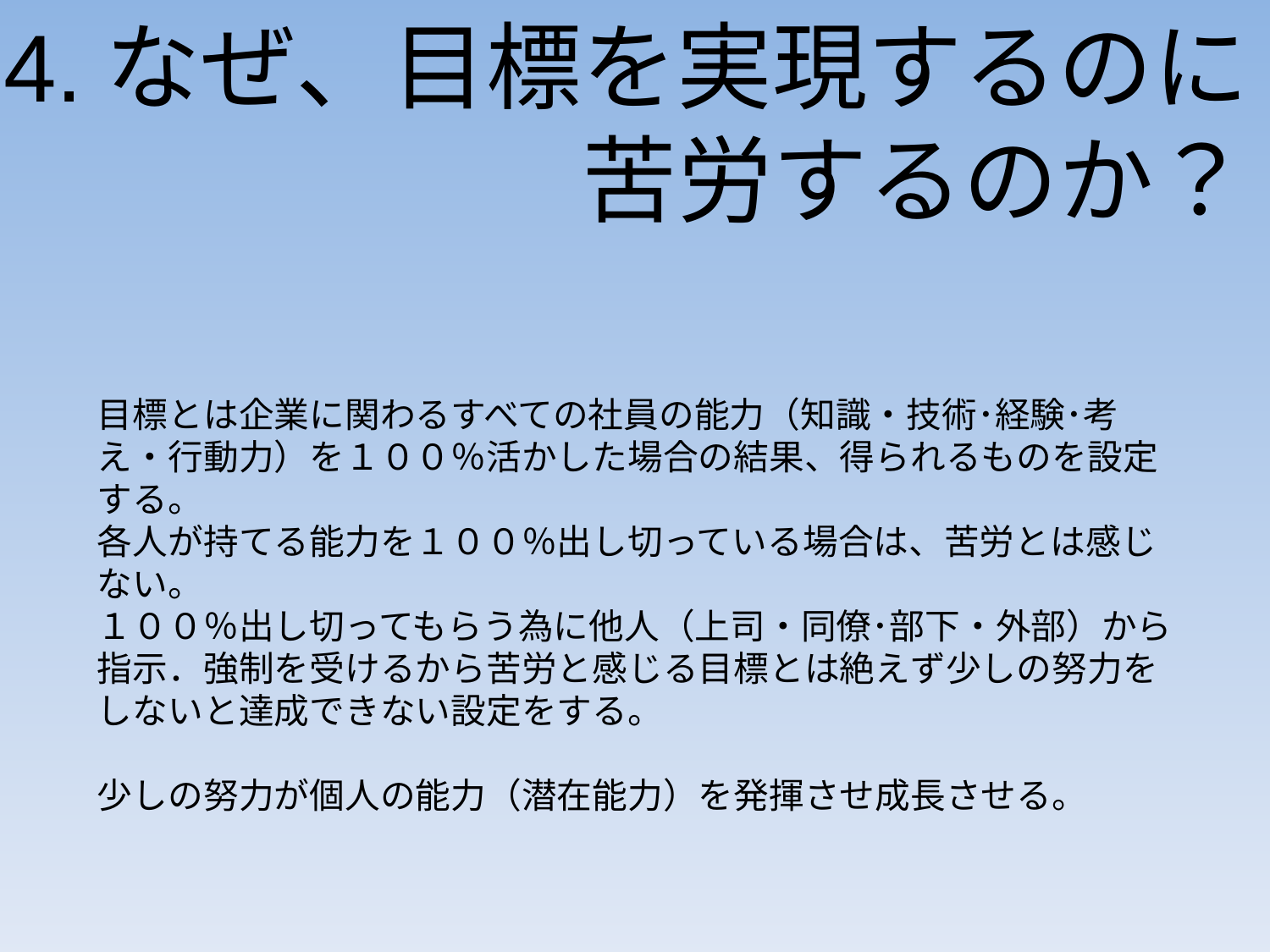

4.なぜ、目標を実現するのに
苦労するのか？
目標とは企業に関わるすべての社員の能力（知識・技術･経験･考え・行動力）を１００％活かした場合の結果、得られるものを設定する。
各人が持てる能力を１００％出し切っている場合は、苦労とは感じない。
１００％出し切ってもらう為に他人（上司・同僚･部下・外部）から指示．強制を受けるから苦労と感じる目標とは絶えず少しの努力をしないと達成できない設定をする。

少しの努力が個人の能力（潜在能力）を発揮させ成長させる。